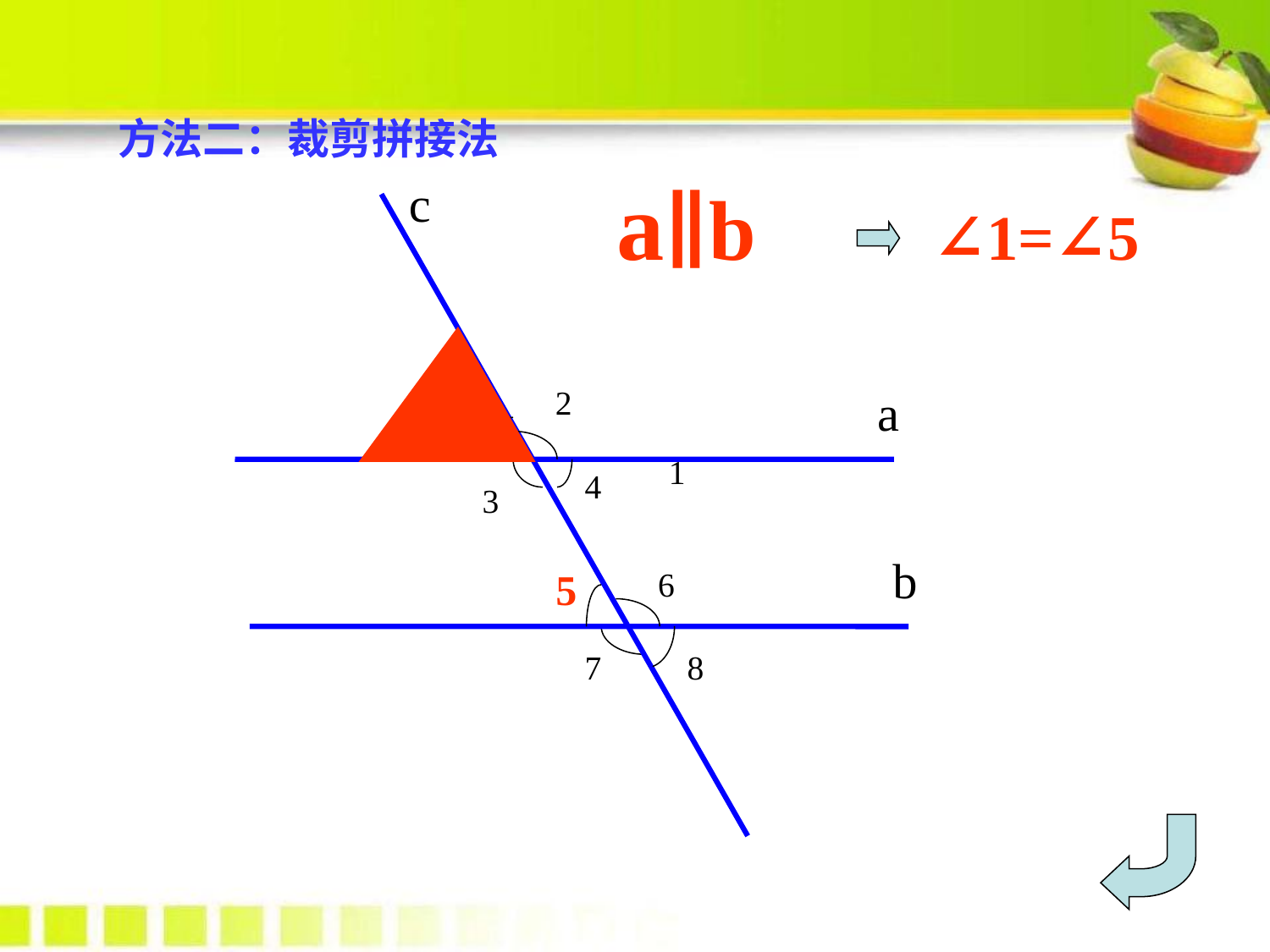

方法二：裁剪拼接法
a∥b

c
∠1=∠5

2
a
1

1

4
3
b
5
6

7
8